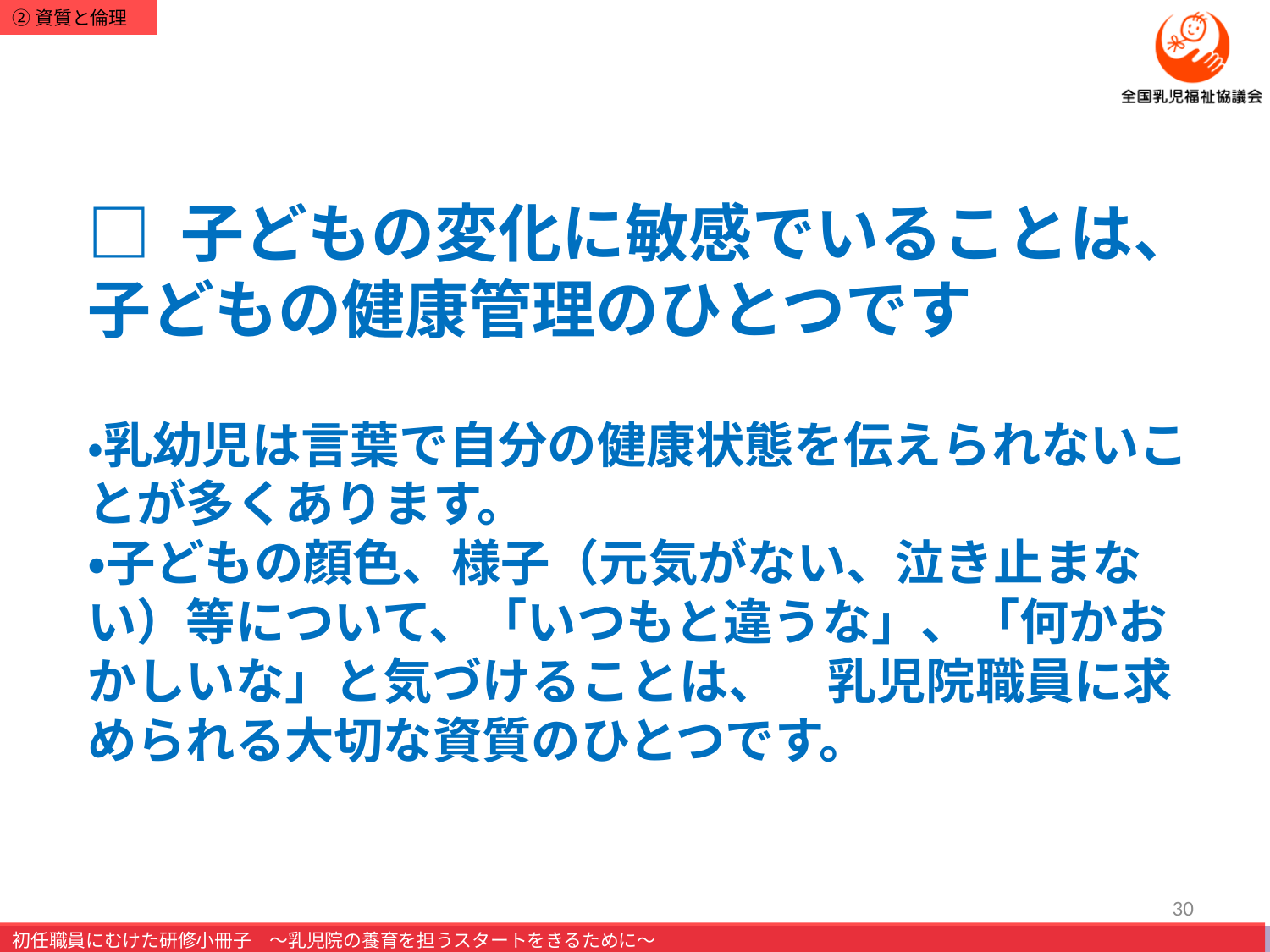

# □ 子どもの変化に敏感でいることは、子どもの健康管理のひとつです ・乳幼児は言葉で自分の健康状態を伝えられないことが多くあります。 ・子どもの顔色、様子（元気がない、泣き止まない）等について、「いつもと違うな」、「何かおかしいな」と気づけることは、　乳児院職員に求められる大切な資質のひとつです。
30